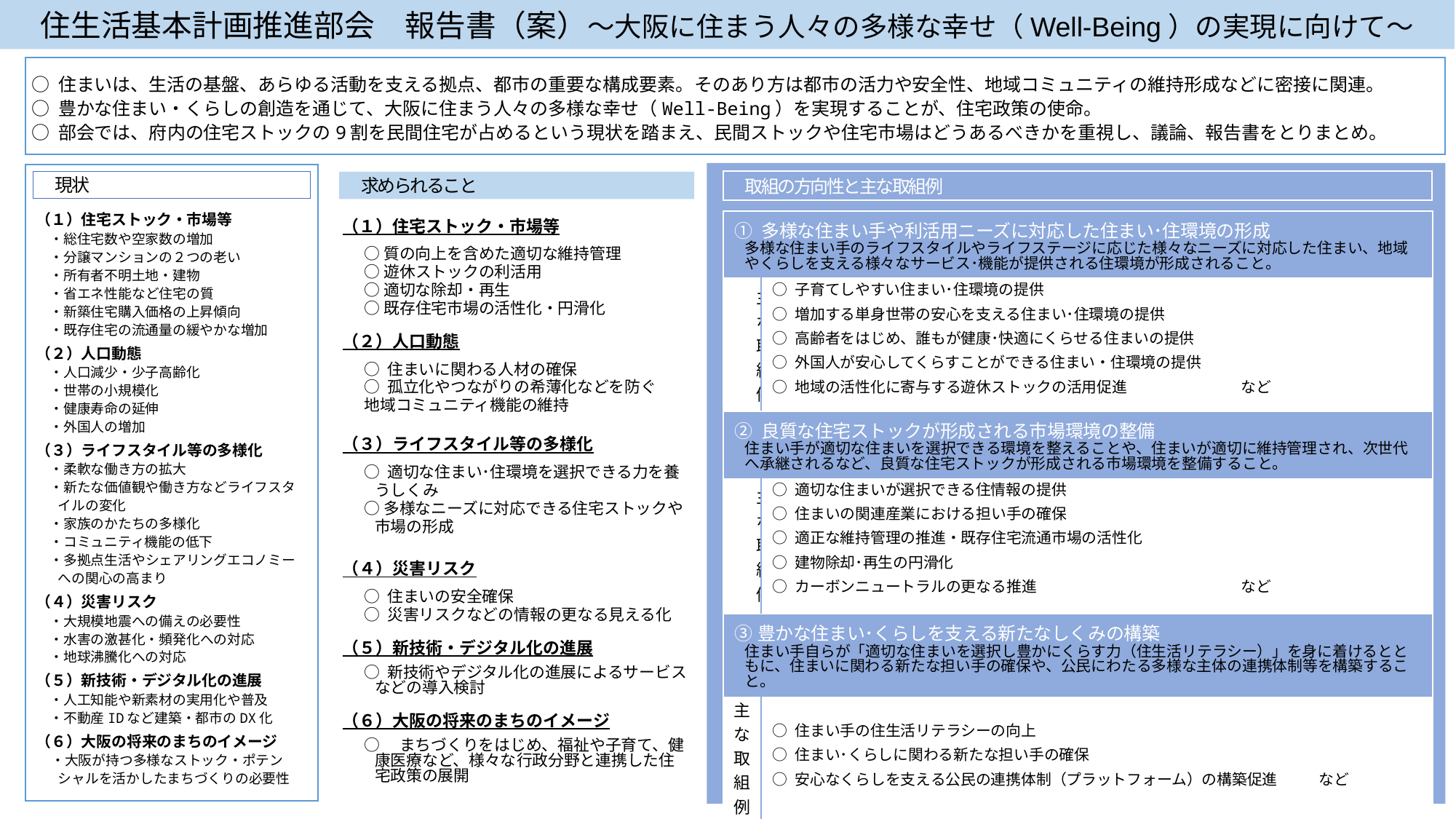

住生活基本計画推進部会　報告書（案）～大阪に住まう人々の多様な幸せ（Well-Being）の実現に向けて～

○ 住まいは、生活の基盤、あらゆる活動を支える拠点、都市の重要な構成要素。そのあり方は都市の活力や安全性、地域コミュニティの維持形成などに密接に関連。
○ 豊かな住まい・くらしの創造を通じて、大阪に住まう人々の多様な幸せ（Well-Being）を実現することが、住宅政策の使命。
○ 部会では、府内の住宅ストックの9割を民間住宅が占めるという現状を踏まえ、民間ストックや住宅市場はどうあるべきかを重視し、議論、報告書をとりまとめ。

取組の方向性と主な取組例

現状
求められること
（１）住宅ストック・市場等
　・総住宅数や空家数の増加
　・分譲マンションの２つの老い
　・所有者不明土地・建物
　・省エネ性能など住宅の質
　・新築住宅購入価格の上昇傾向
　・既存住宅の流通量の緩やかな増加
（２）人口動態
　・人口減少・少子高齢化
　・世帯の小規模化
　・健康寿命の延伸
　・外国人の増加
（３）ライフスタイル等の多様化
　・柔軟な働き方の拡大
　・新たな価値観や働き方などライフスタイルの変化
　・家族のかたちの多様化
　・コミュニティ機能の低下
　・多拠点生活やシェアリングエコノミーへの関心の高まり
（４）災害リスク
　・大規模地震への備えの必要性
　・水害の激甚化・頻発化への対応
　・地球沸騰化への対応
（５）新技術・デジタル化の進展
　・人工知能や新素材の実用化や普及
　・不動産IDなど建築・都市のDX化
（６）大阪の将来のまちのイメージ
　・大阪が持つ多様なストック・ポテンシャルを活かしたまちづくりの必要性

（１）住宅ストック・市場等
○質の向上を含めた適切な維持管理
○遊休ストックの利活用
○適切な除却・再生
○既存住宅市場の活性化・円滑化
（２）人口動態
○ 住まいに関わる人材の確保
○ 孤立化やつながりの希薄化などを防ぐ
地域コミュニティ機能の維持

（３）ライフスタイル等の多様化
○ 適切な住まい･住環境を選択できる力を養うしくみ
○多様なニーズに対応できる住宅ストックや市場の形成

（４）災害リスク
○ 住まいの安全確保
○ 災害リスクなどの情報の更なる見える化
（５）新技術・デジタル化の進展
○ 新技術やデジタル化の進展によるサービスなどの導入検討
（６）大阪の将来のまちのイメージ
○　まちづくりをはじめ、福祉や子育て、健康医療など、様々な行政分野と連携した住宅政策の展開

| ① 多様な住まい手や利活用ニーズに対応した住まい･住環境の形成 多様な住まい手のライフスタイルやライフステージに応じた様々なニーズに対応した住まい、地域やくらしを支える様々なサービス･機能が提供される住環境が形成されること。 |  |
| --- | --- |
| 主な取組例 | ○ 子育てしやすい住まい･住環境の提供 ○ 増加する単身世帯の安心を支える住まい･住環境の提供 ○ 高齢者をはじめ、誰もが健康･快適にくらせる住まいの提供 ○ 外国人が安心してくらすことができる住まい・住環境の提供 ○ 地域の活性化に寄与する遊休ストックの活用促進 など |
| ② 良質な住宅ストックが形成される市場環境の整備 住まい手が適切な住まいを選択できる環境を整えることや、住まいが適切に維持管理され、次世代へ承継されるなど、良質な住宅ストックが形成される市場環境を整備すること。 |  |
| 主な取組例 | ○ 適切な住まいが選択できる住情報の提供 ○ 住まいの関連産業における担い手の確保 ○ 適正な維持管理の推進・既存住宅流通市場の活性化 ○ 建物除却･再生の円滑化 ○ カーボンニュートラルの更なる推進　　　　　　 など |
| ③豊かな住まい･くらしを支える新たなしくみの構築 住まい手自らが「適切な住まいを選択し豊かにくらす力（住生活リテラシー）」を身に着けるとともに、住まいに関わる新たな担い手の確保や、公民にわたる多様な主体の連携体制等を構築すること。 |  |
| 主な取組例 | ○ 住まい手の住生活リテラシーの向上 ○ 住まい･くらしに関わる新たな担い手の確保 ○ 安心なくらしを支える公民の連携体制（プラットフォーム）の構築促進 など |